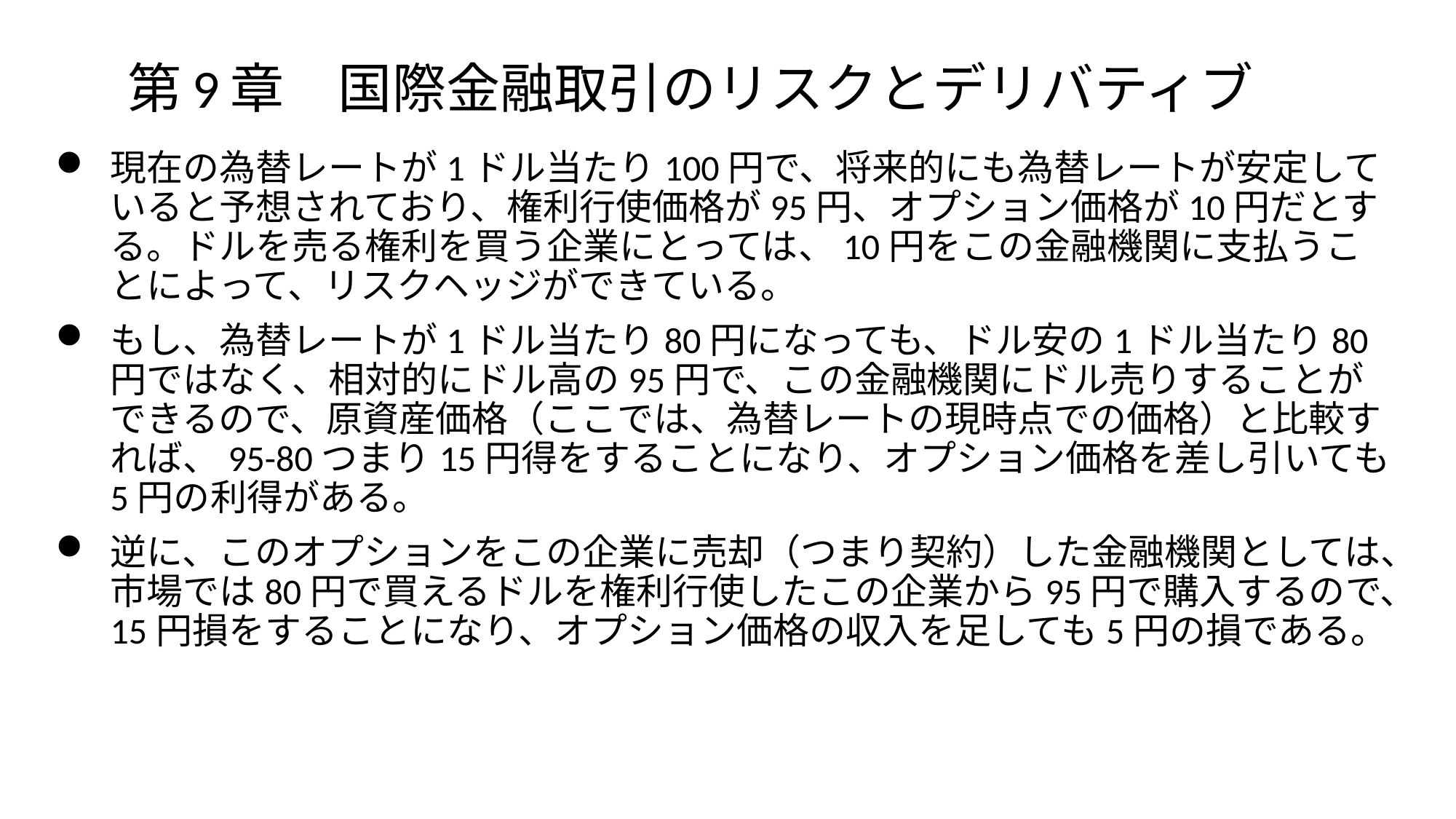

# 第9章　国際金融取引のリスクとデリバティブ
現在の為替レートが1ドル当たり100円で、将来的にも為替レートが安定していると予想されており、権利行使価格が95円、オプション価格が10円だとする。ドルを売る権利を買う企業にとっては、10円をこの金融機関に支払うことによって、リスクヘッジができている。
もし、為替レートが1ドル当たり80円になっても、ドル安の1ドル当たり80円ではなく、相対的にドル高の95円で、この金融機関にドル売りすることができるので、原資産価格（ここでは、為替レートの現時点での価格）と比較すれば、95-80つまり15円得をすることになり、オプション価格を差し引いても5円の利得がある。
逆に、このオプションをこの企業に売却（つまり契約）した金融機関としては、市場では80円で買えるドルを権利行使したこの企業から95円で購入するので、15円損をすることになり、オプション価格の収入を足しても5円の損である。